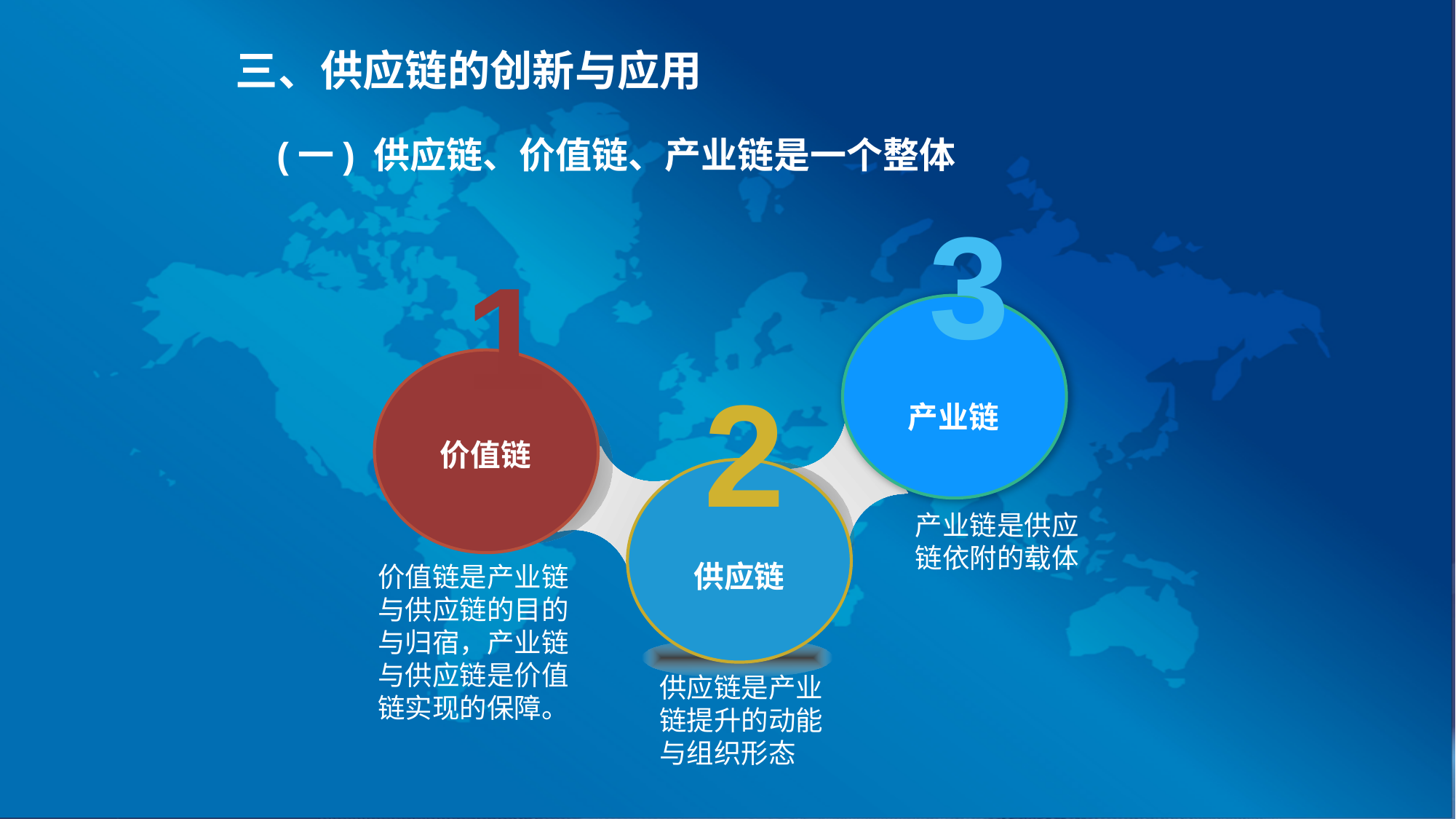

三、供应链的创新与应用
(一) 供应链、价值链、产业链是一个整体
3
1

2

产业链
价值链

供应链

产业链是供应链依附的载体
价值链是产业链与供应链的目的与归宿，产业链与供应链是价值链实现的保障。
供应链是产业链提升的动能与组织形态